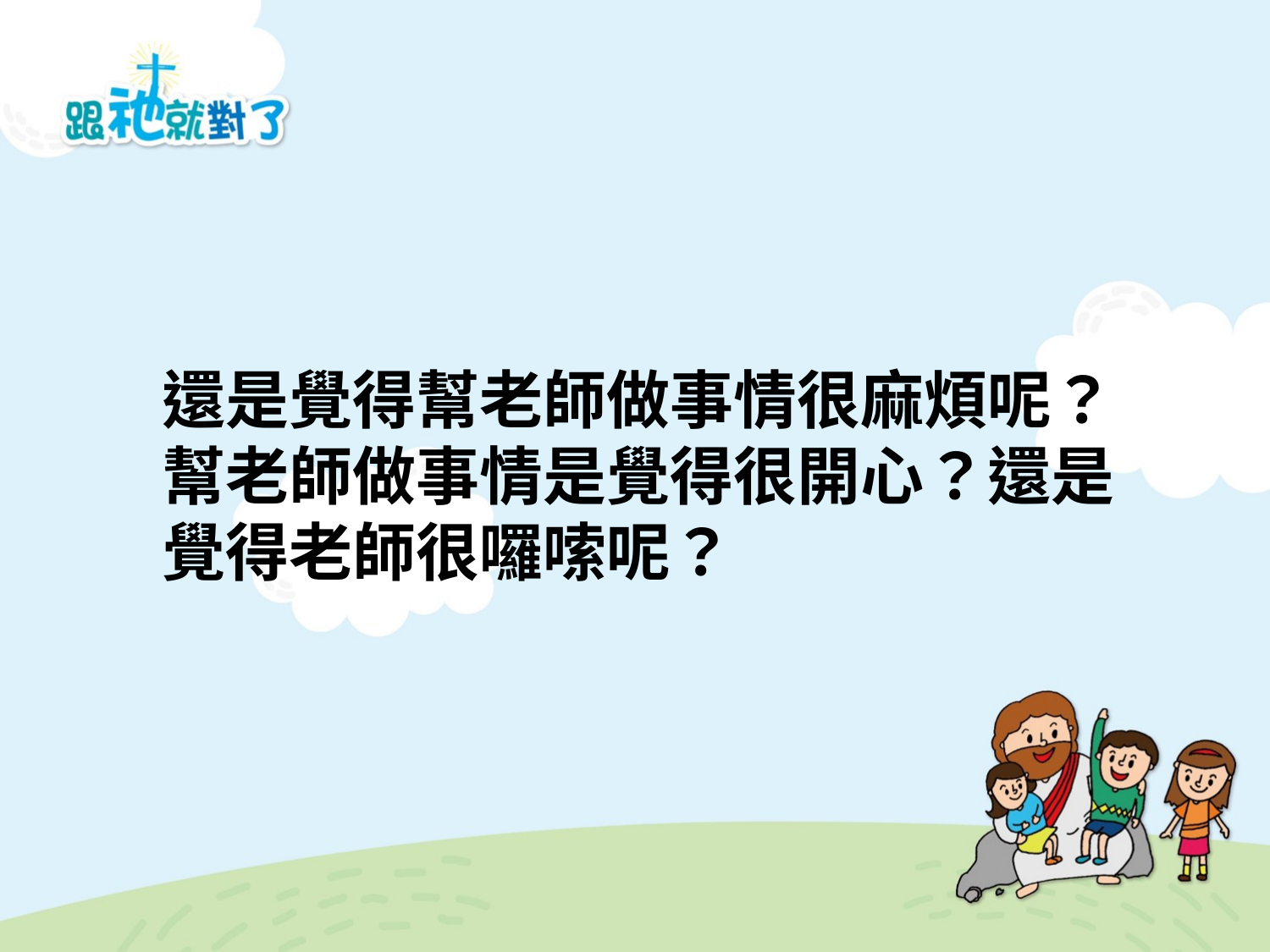

還是覺得幫老師做事情很麻煩呢？幫老師做事情是覺得很開心？還是覺得老師很囉嗦呢？